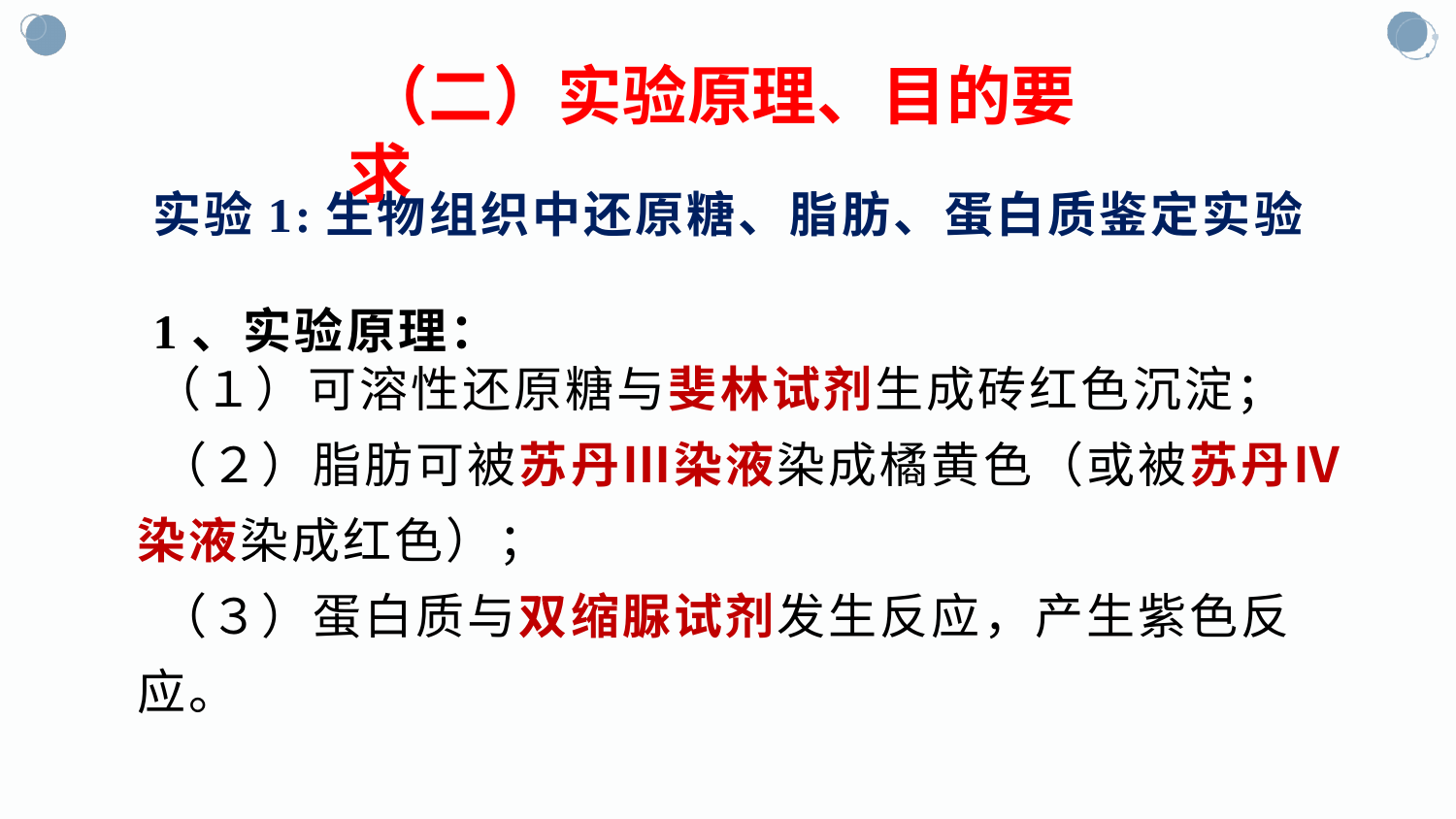

（二）实验原理、目的要求
实验1:生物组织中还原糖、脂肪、蛋白质鉴定实验

1、实验原理：
（１）可溶性还原糖与斐林试剂生成砖红色沉淀；
（２）脂肪可被苏丹Ⅲ染液染成橘黄色（或被苏丹Ⅳ染液染成红色）；
（３）蛋白质与双缩脲试剂发生反应，产生紫色反应。